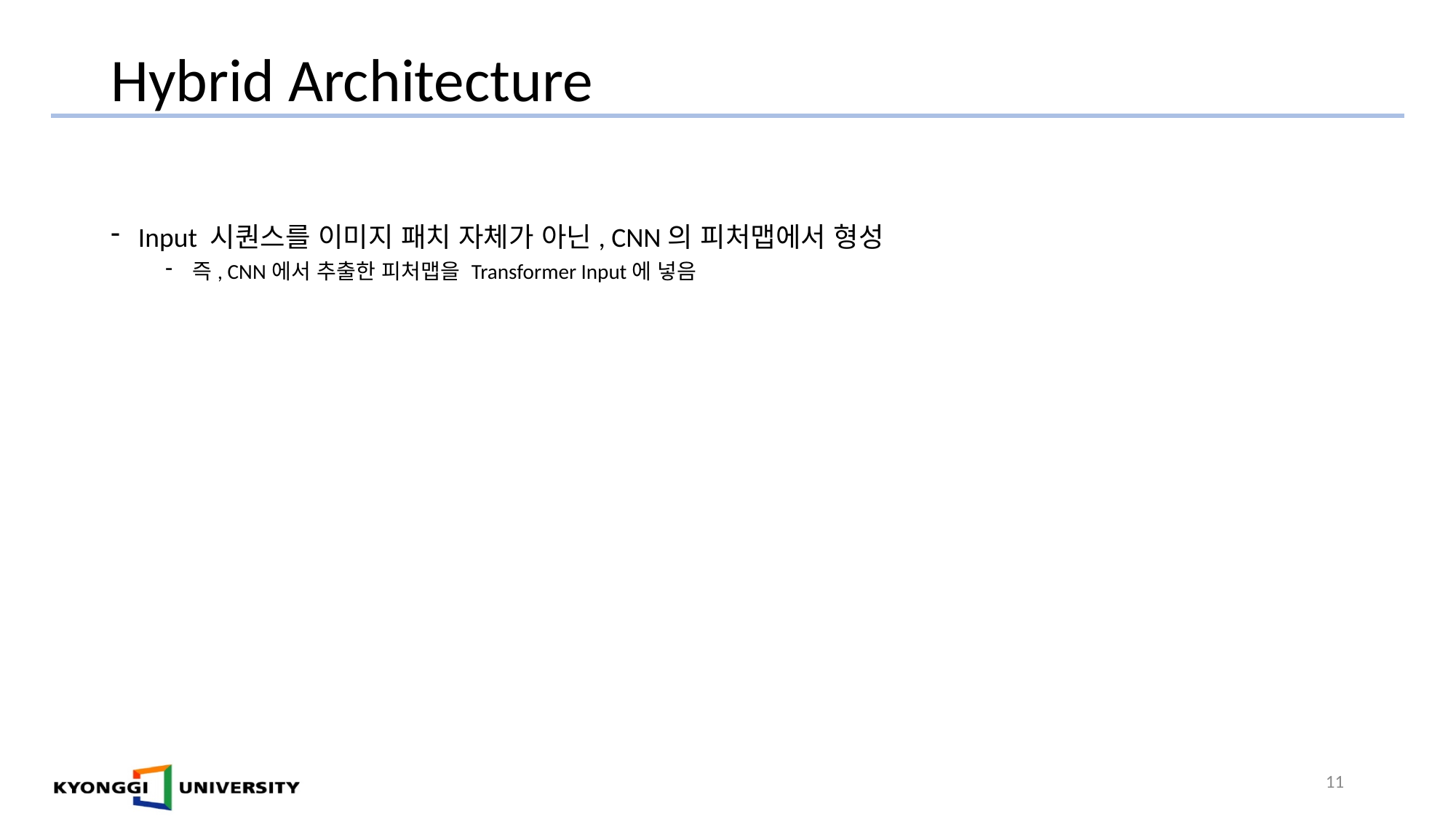

# Hybrid Architecture
Input 시퀀스를 이미지 패치 자체가 아닌, CNN의 피처맵에서 형성
즉, CNN에서 추출한 피처맵을 Transformer Input에 넣음
11